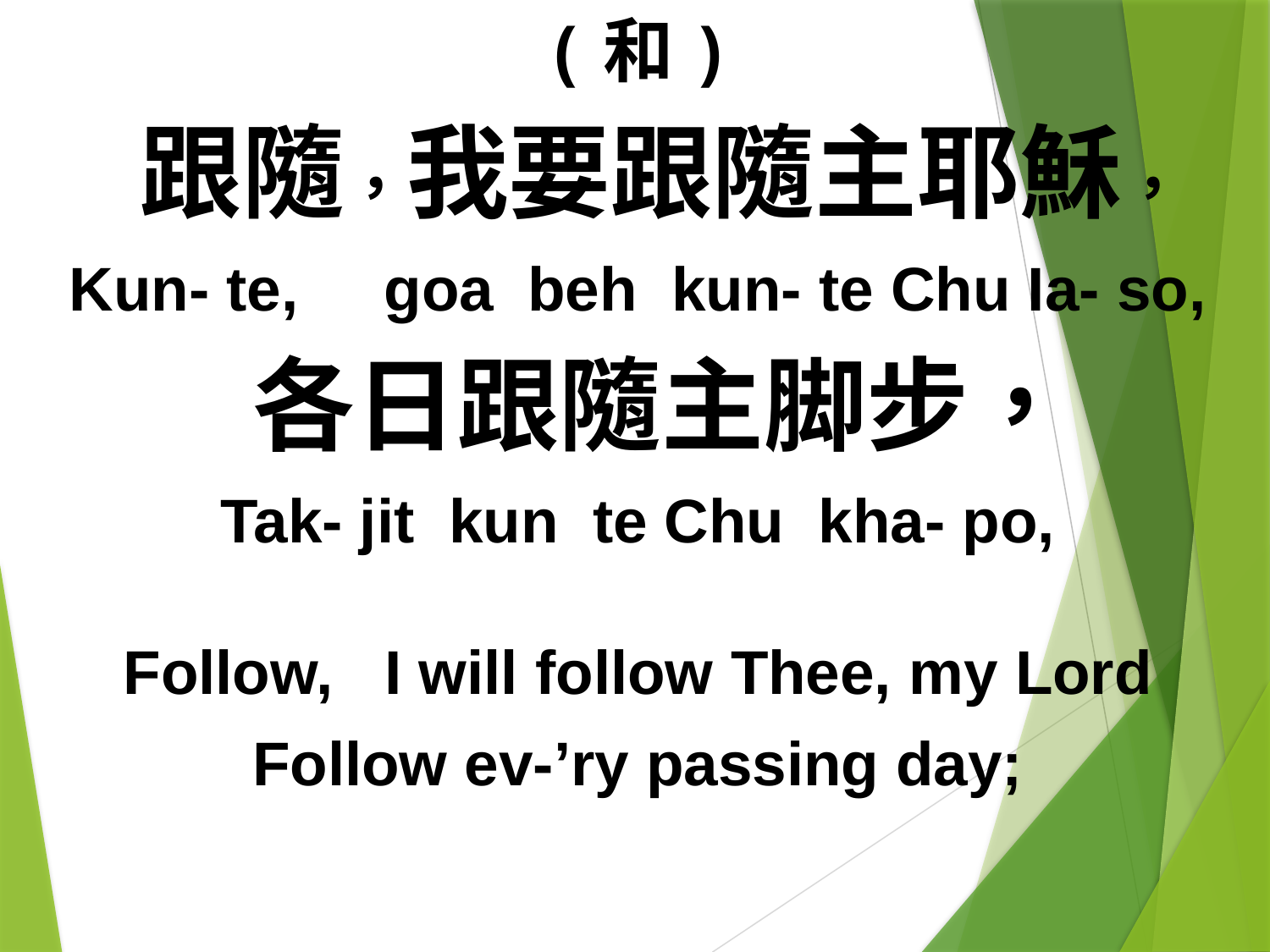

(和)
 跟隨，我要跟隨主耶穌，
Kun- te,     goa  beh  kun- te Chu Ia- so,
 各日跟隨主脚步，
Tak- jit  kun  te Chu  kha- po,

Follow,   I will follow Thee, my Lord
Follow ev-’ry passing day;